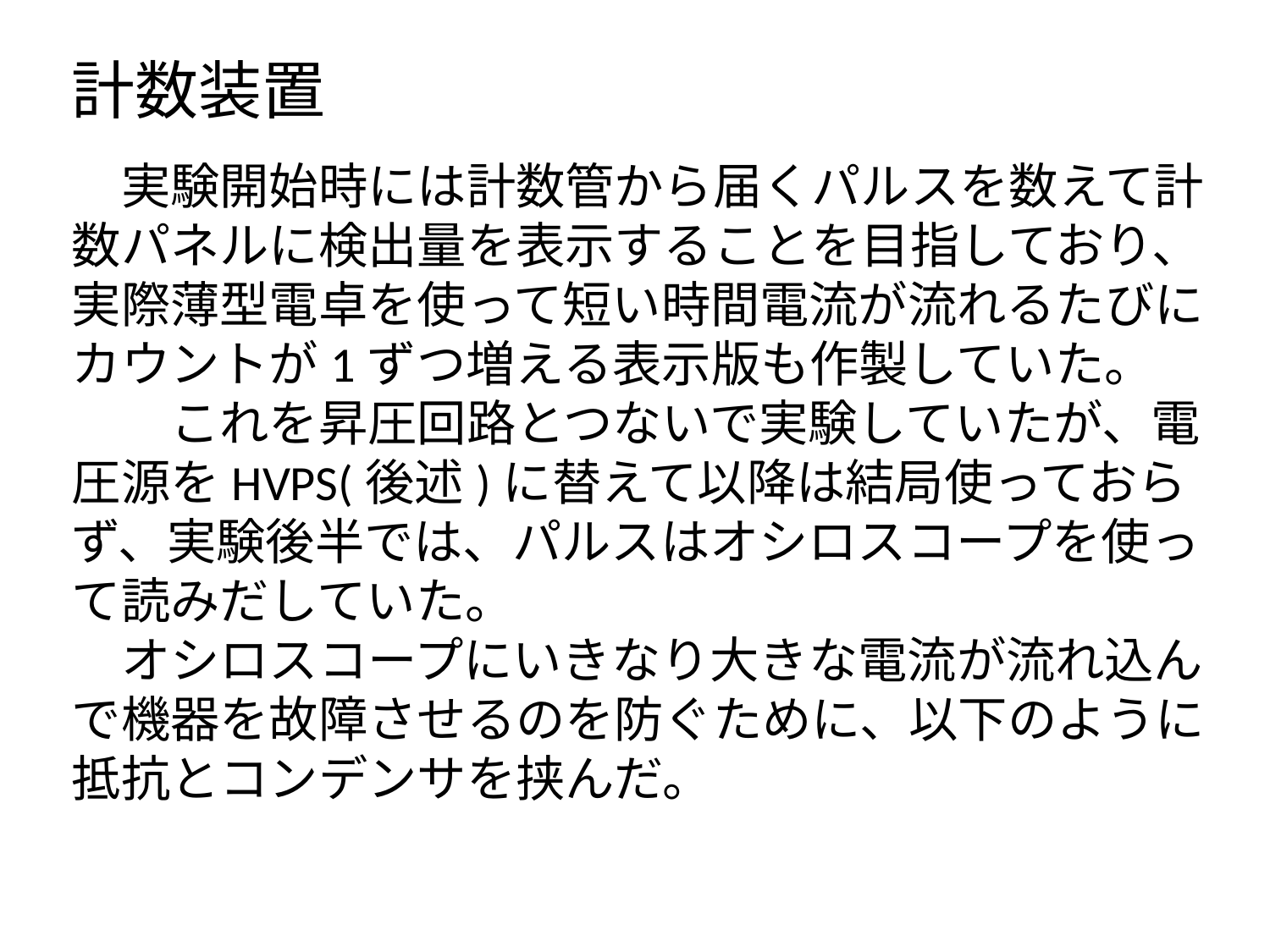

計数装置
　実験開始時には計数管から届くパルスを数えて計数パネルに検出量を表示することを目指しており、実際薄型電卓を使って短い時間電流が流れるたびにカウントが1ずつ増える表示版も作製していた。
　　これを昇圧回路とつないで実験していたが、電圧源をHVPS(後述)に替えて以降は結局使っておらず、実験後半では、パルスはオシロスコープを使って読みだしていた。
　オシロスコープにいきなり大きな電流が流れ込んで機器を故障させるのを防ぐために、以下のように抵抗とコンデンサを挟んだ。